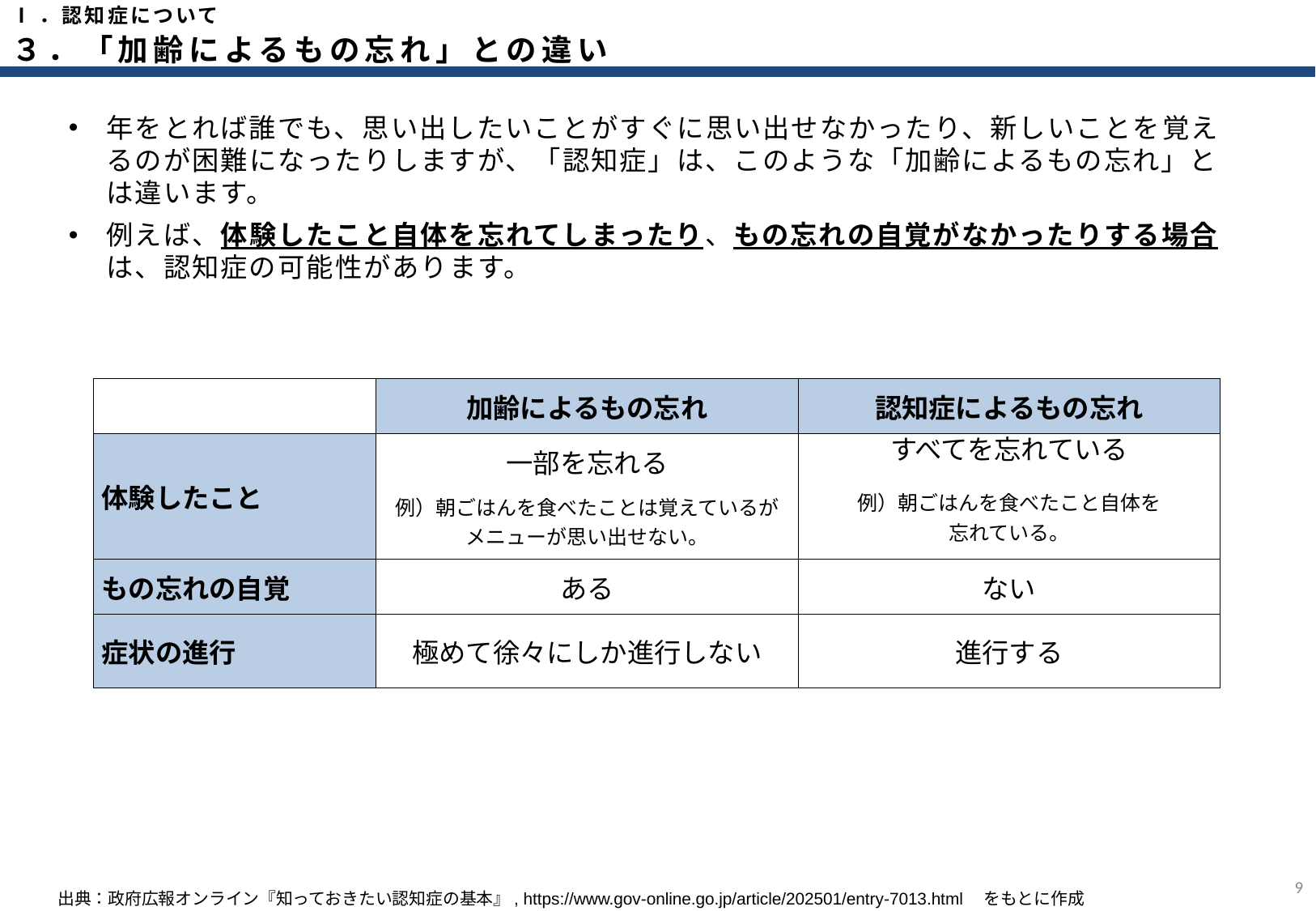

Ⅰ．認知症について
３．「加齢によるもの忘れ」との違い
年をとれば誰でも、思い出したいことがすぐに思い出せなかったり、新しいことを覚えるのが困難になったりしますが、「認知症」は、このような「加齢によるもの忘れ」とは違います。
例えば、体験したこと自体を忘れてしまったり、もの忘れの自覚がなかったりする場合は、認知症の可能性があります。

|  | 加齢によるもの忘れ | 認知症によるもの忘れ |
| --- | --- | --- |
| 体験したこと | 一部を忘れる 例）朝ごはんを食べたことは覚えているが メニューが思い出せない。 | すべてを忘れている 例）朝ごはんを食べたこと自体を 忘れている。 |
| もの忘れの自覚 | ある | ない |
| 症状の進行 | 極めて徐々にしか進行しない | 進行する |
9
出典：政府広報オンライン『知っておきたい認知症の基本』, https://www.gov-online.go.jp/article/202501/entry-7013.html　をもとに作成